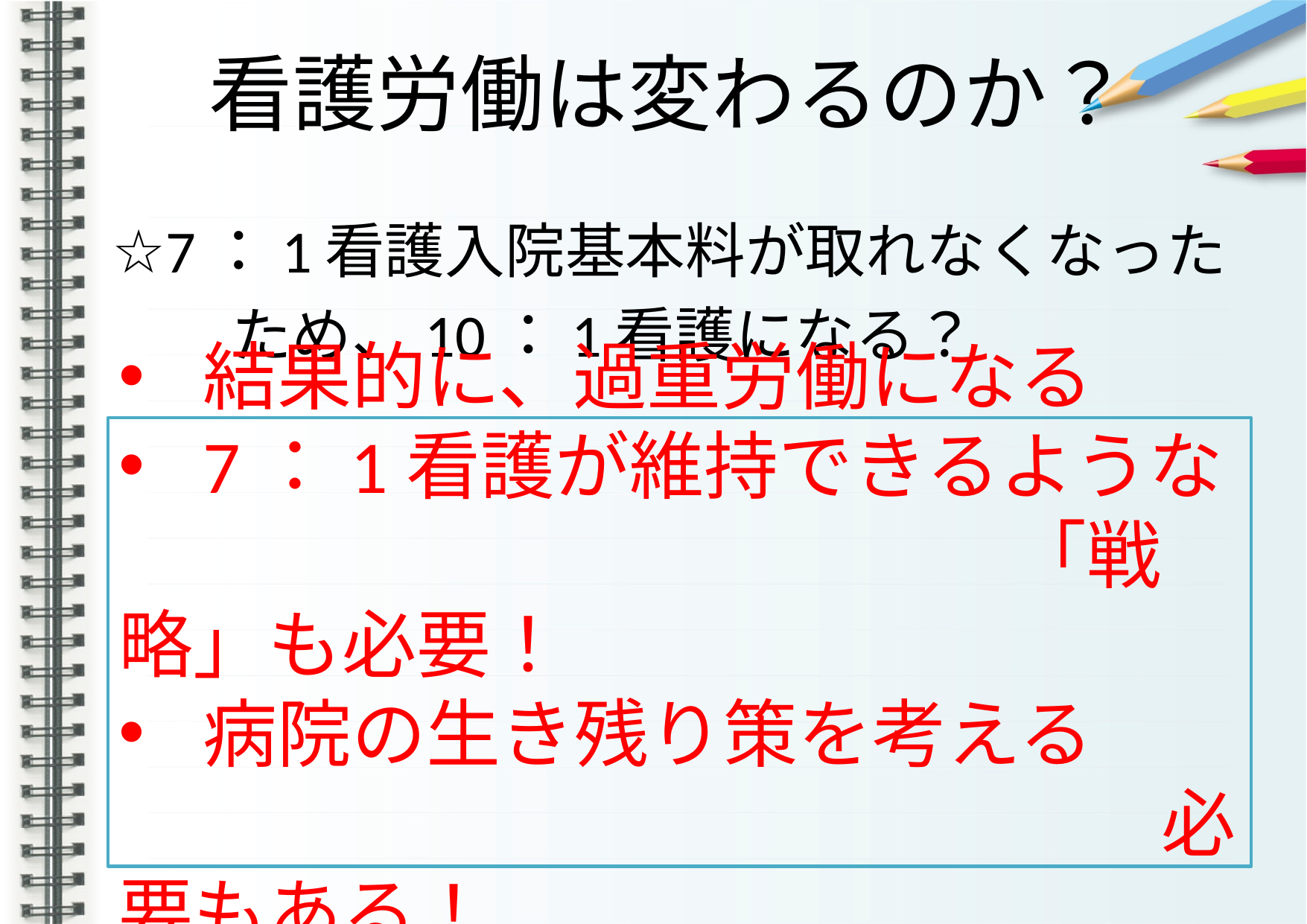

# 看護労働は変わるのか？
☆7：1看護入院基本料が取れなくなった
　　ため、10：1看護になる？
結果的に、過重労働になる
7：1看護が維持できるような
　　　　　　　　　　　　「戦略」も必要！
病院の生き残り策を考える
　　　　　　　　　　　　　　必要もある！